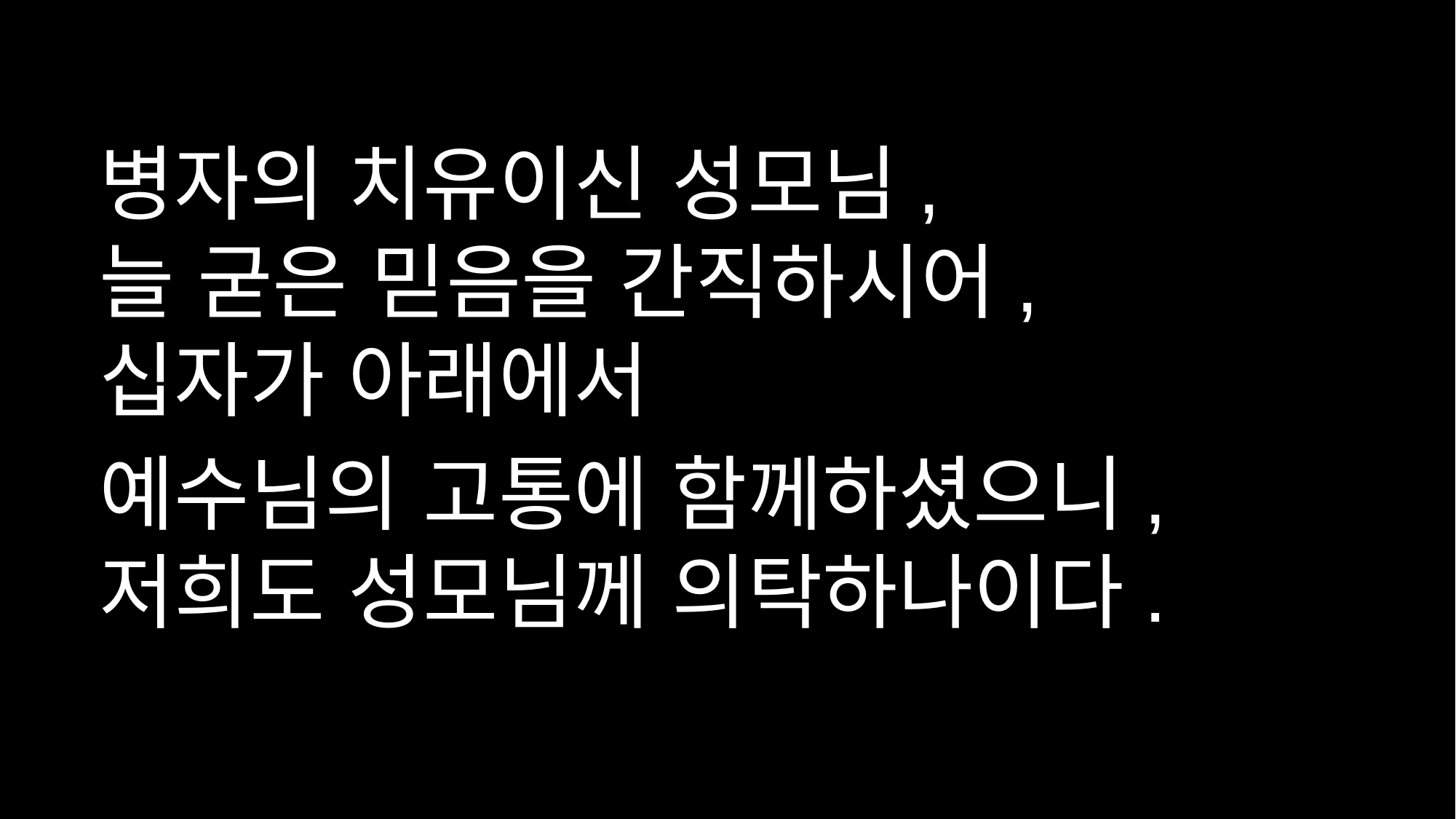

병자의 치유이신 성모님,
늘 굳은 믿음을 간직하시어,
십자가 아래에서
예수님의 고통에 함께하셨으니,
저희도 성모님께 의탁하나이다.